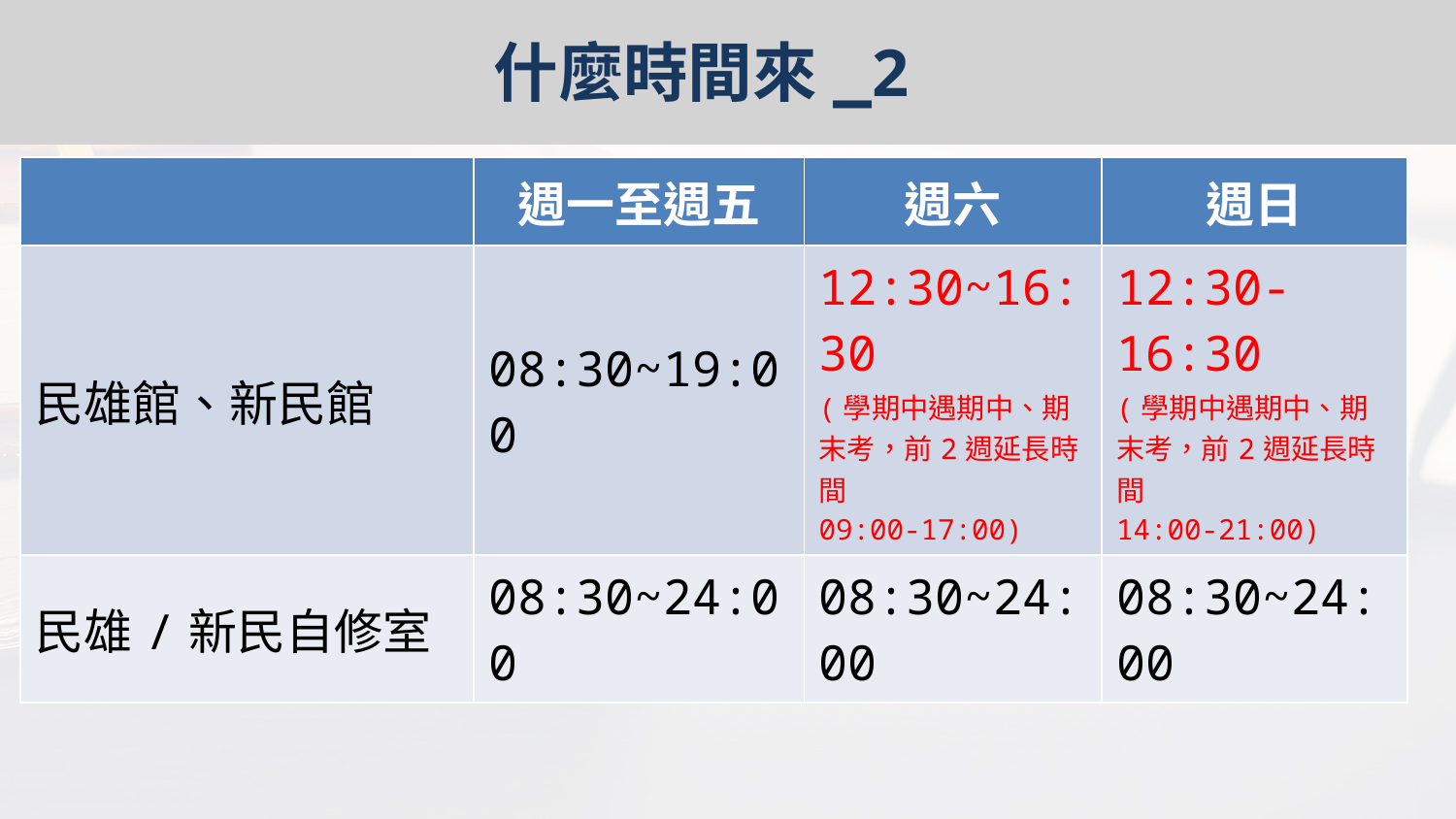

# 什麼時間來_2
|  | 週一至週五 | 週六 | 週日 |
| --- | --- | --- | --- |
| 民雄館、新民館 | 08:30~19:00 | 12:30~16:30 (學期中遇期中、期末考，前2週延長時間 09:00-17:00) | 12:30-16:30 (學期中遇期中、期末考，前2週延長時間 14:00-21:00) |
| 民雄/新民自修室 | 08:30~24:00 | 08:30~24:00 | 08:30~24:00 |